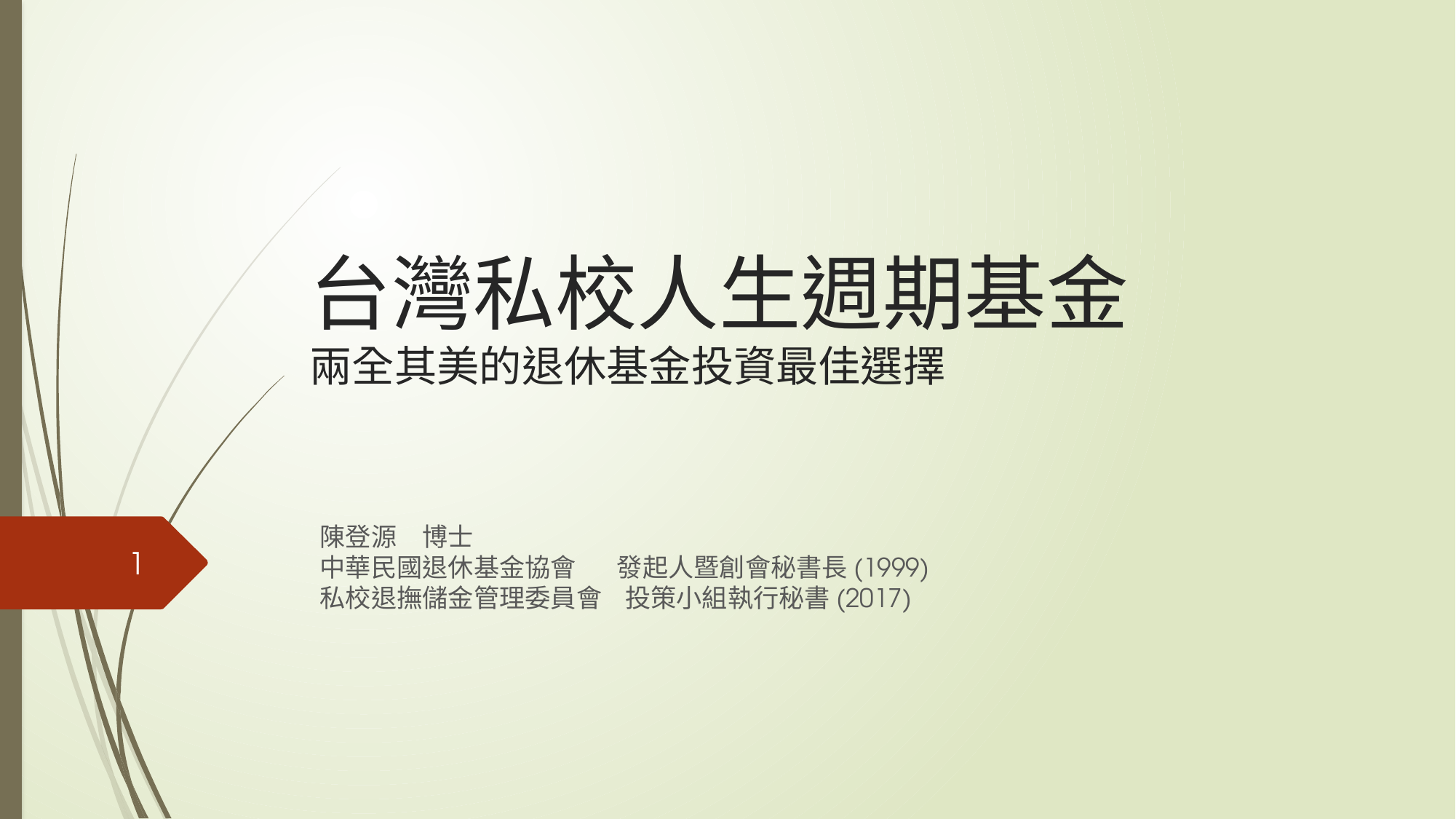

# 台灣私校人生週期基金 兩全其美的退休基金投資最佳選擇
陳登源　博士
中華民國退休基金協會       發起人暨創會秘書長(1999)
私校退撫儲金管理委員會    投策小組執行秘書(2017)
1